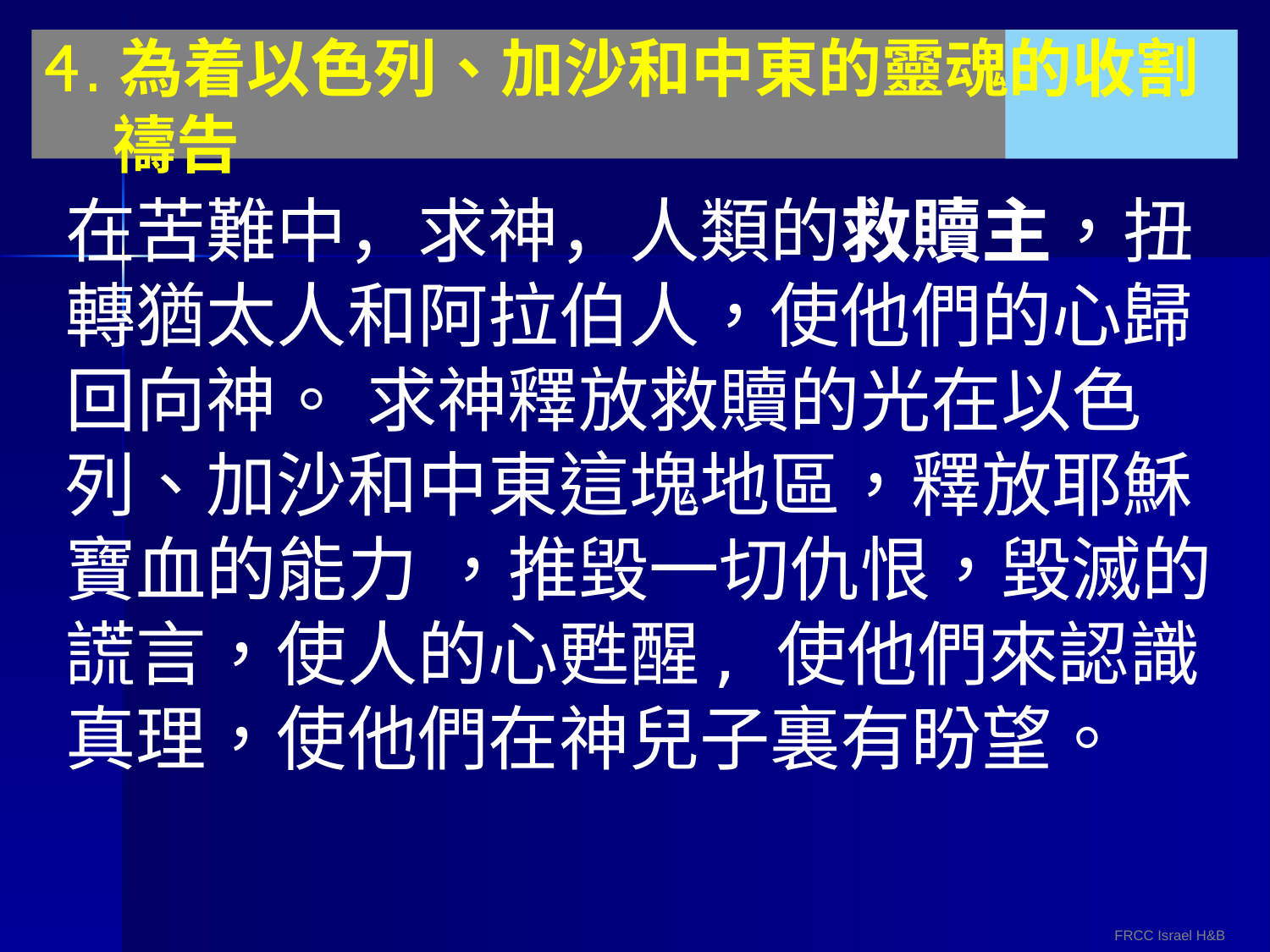

# 4.為着以色列、加沙和中東的靈魂的收割禱告
在苦難中，求神，人類的救贖主，扭轉猶太人和阿拉伯人，使他們的心歸回向神。 求神釋放救贖的光在以色列、加沙和中東這塊地區，釋放耶穌寶血的能力 ，推毀一切仇恨，毀滅的謊言，使人的心甦醒, 使他們來認識真理，使他們在神兒子裏有盼望。